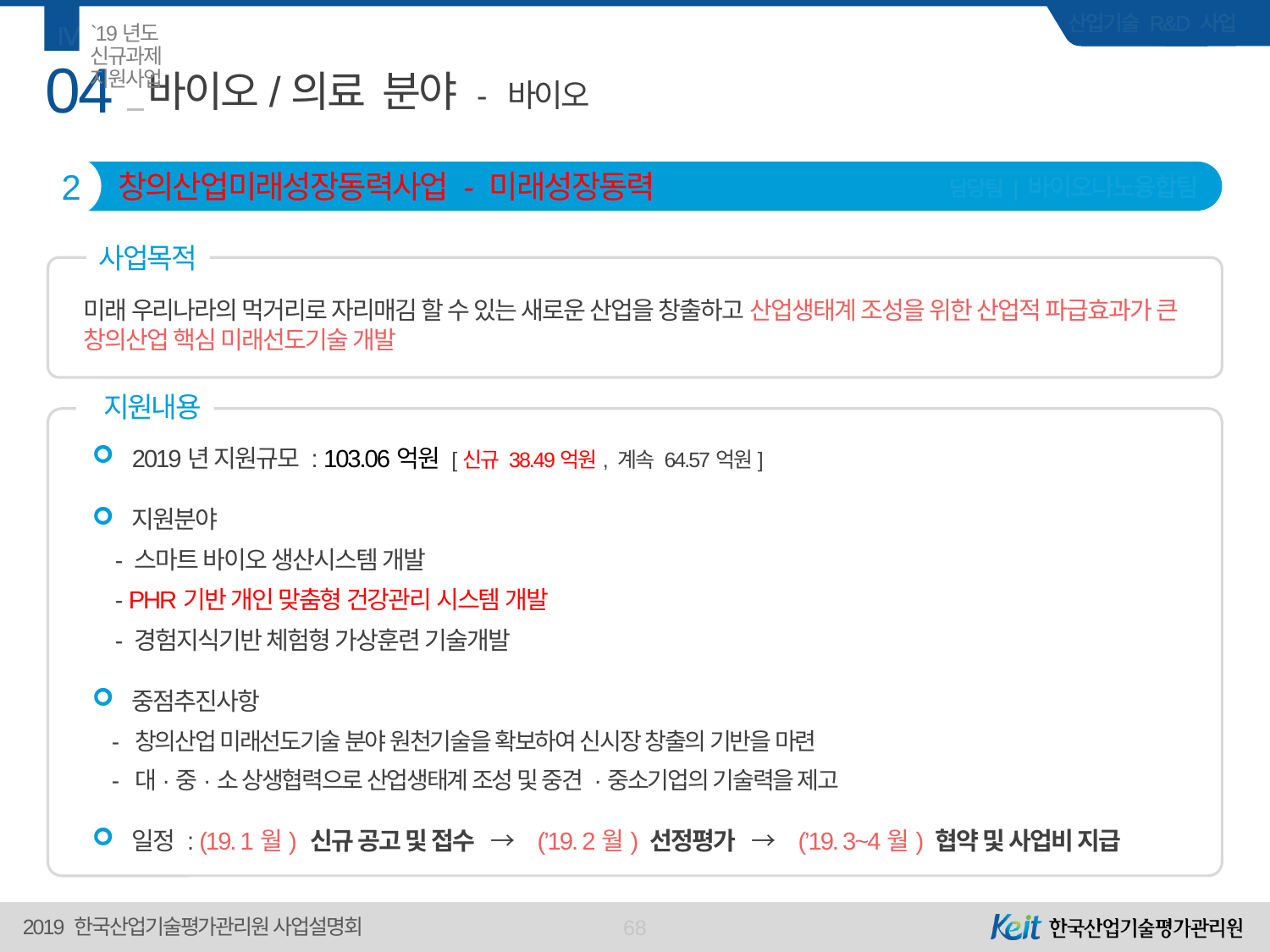

Ⅳ
`19년도 신규과제 지원사업
04
# 바이오/의료  분야 -  바이오
2
창의산업미래성장동력사업 - 미래성장동력
담당팀 | 바이오나노융합팀
사업목적

미래 우리나라의 먹거리로 자리매김 할 수 있는 새로운 산업을 창출하고 산업생태계 조성을 위한 산업적 파급효과가 큰 창의산업 핵심 미래선도기술 개발
 지원내용

2019년 지원규모 : 103.06억원 [신규 38.49억원, 계속 64.57억원]

지원분야
    - 스마트 바이오 생산시스템 개발
    - PHR기반 개인 맞춤형 건강관리 시스템 개발
    - 경험지식기반 체험형 가상훈련 기술개발

중점추진사항
 -  창의산업 미래선도기술 분야 원천기술을 확보하여 신시장 창출의 기반을 마련
 -  대·중·소 상생협력으로 산업생태계 조성 및 중견 ·중소기업의 기술력을 제고

일정 : (19. 1월) 신규 공고 및 접수   →   (’19. 2월) 선정평가   →   (’19. 3~4월) 협약 및 사업비 지급
68